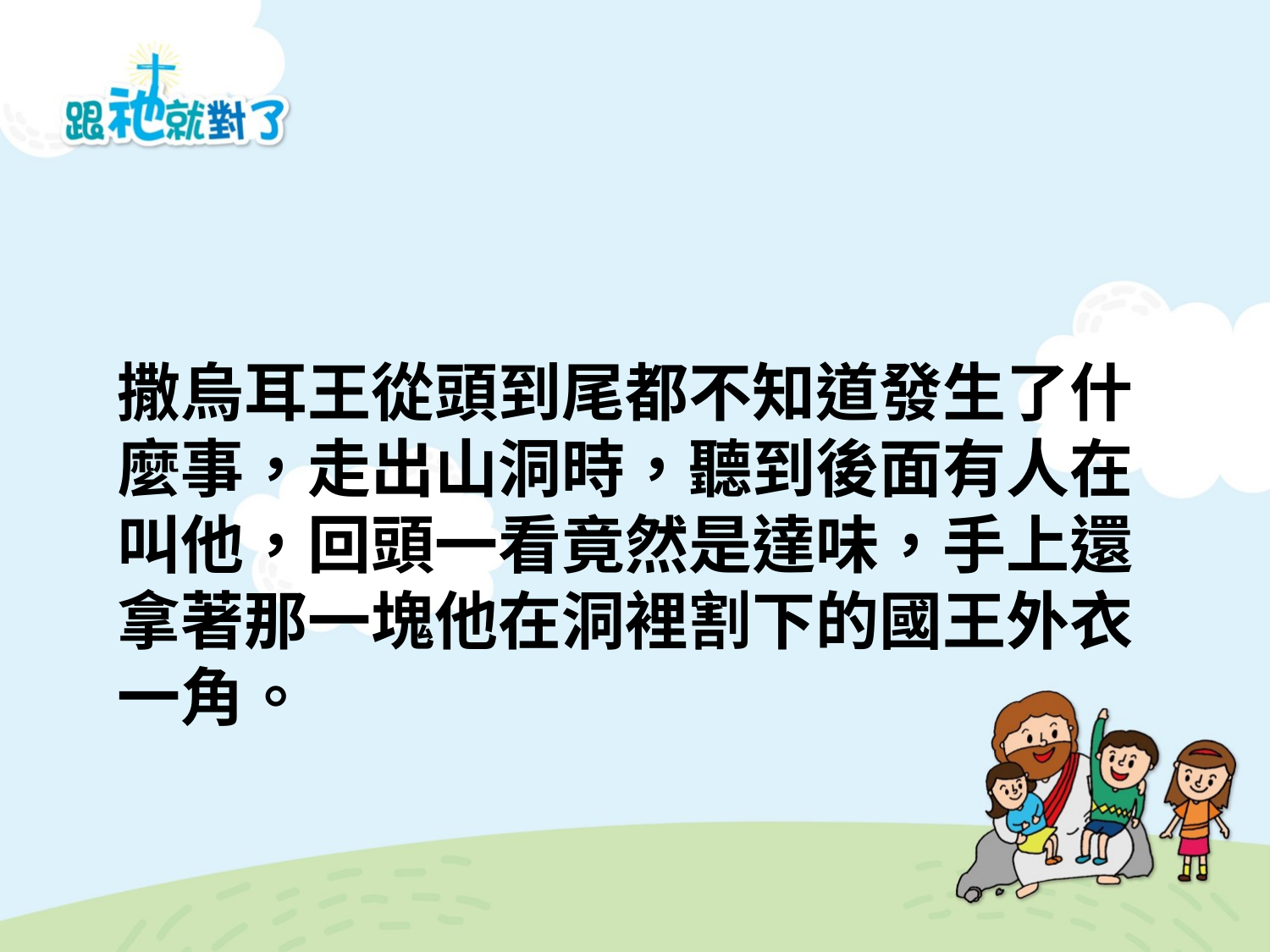

撒烏耳王從頭到尾都不知道發生了什麼事，走出山洞時，聽到後面有人在叫他，回頭一看竟然是達味，手上還拿著那一塊他在洞裡割下的國王外衣一角。